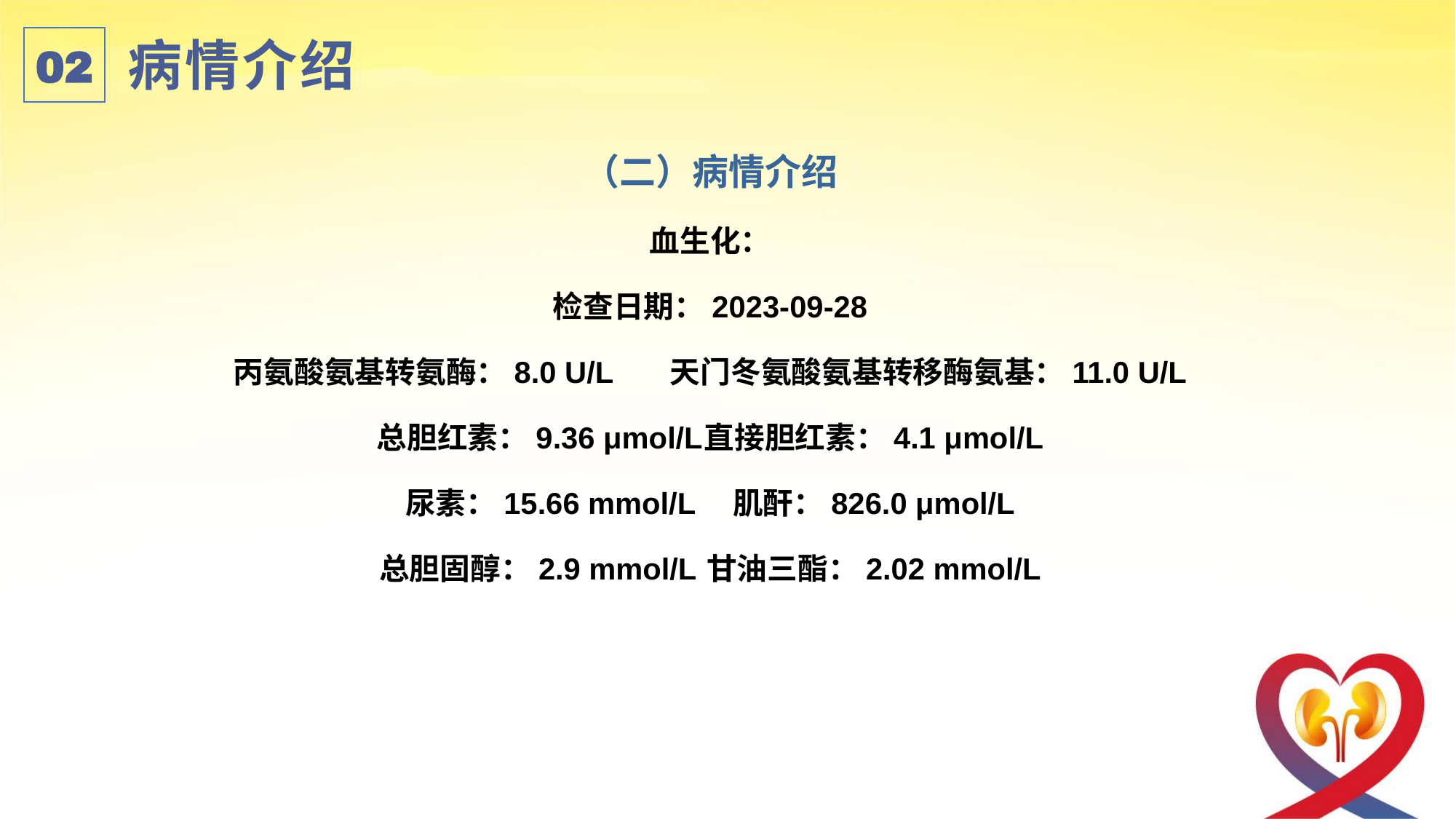

病情介绍
02
（二）病情介绍
血生化：
检查日期：2023-09-28
丙氨酸氨基转氨酶：8.0 U/L	天门冬氨酸氨基转移酶氨基：11.0 U/L
总胆红素：9.36 μmol/L	直接胆红素：4.1 μmol/L
尿素：15.66 mmol/L	肌酐：826.0 μmol/L
总胆固醇：2.9 mmol/L	甘油三酯：2.02 mmol/L